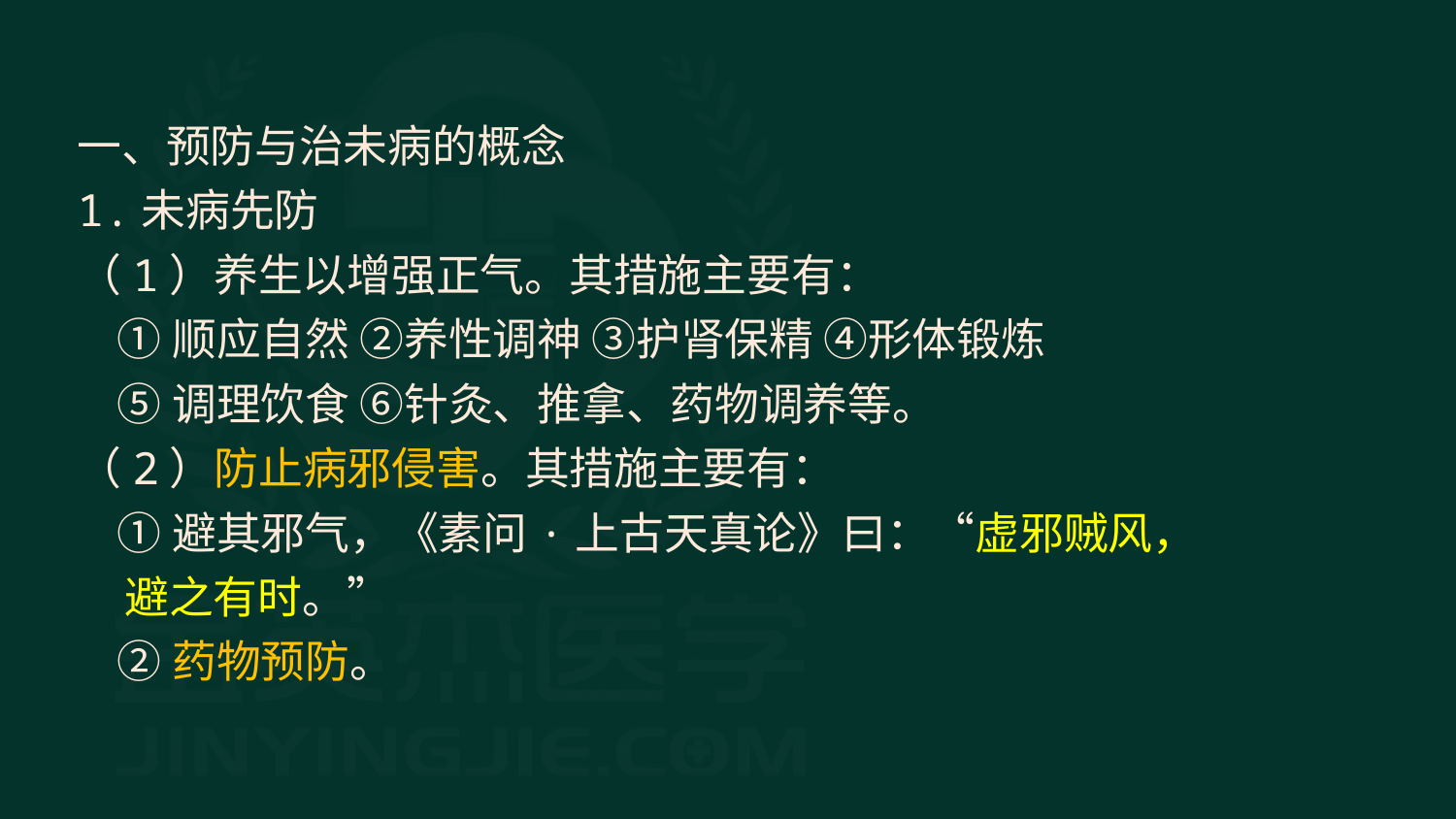

一、预防与治未病的概念
1.未病先防
（1）养生以增强正气。其措施主要有：
    ①顺应自然 ②养性调神 ③护肾保精 ④形体锻炼
    ⑤调理饮食 ⑥针灸、推拿、药物调养等。
（2）防止病邪侵害。其措施主要有：
    ①避其邪气，《素问·上古天真论》曰：“虚邪贼风，避之有时。”
    ②药物预防。